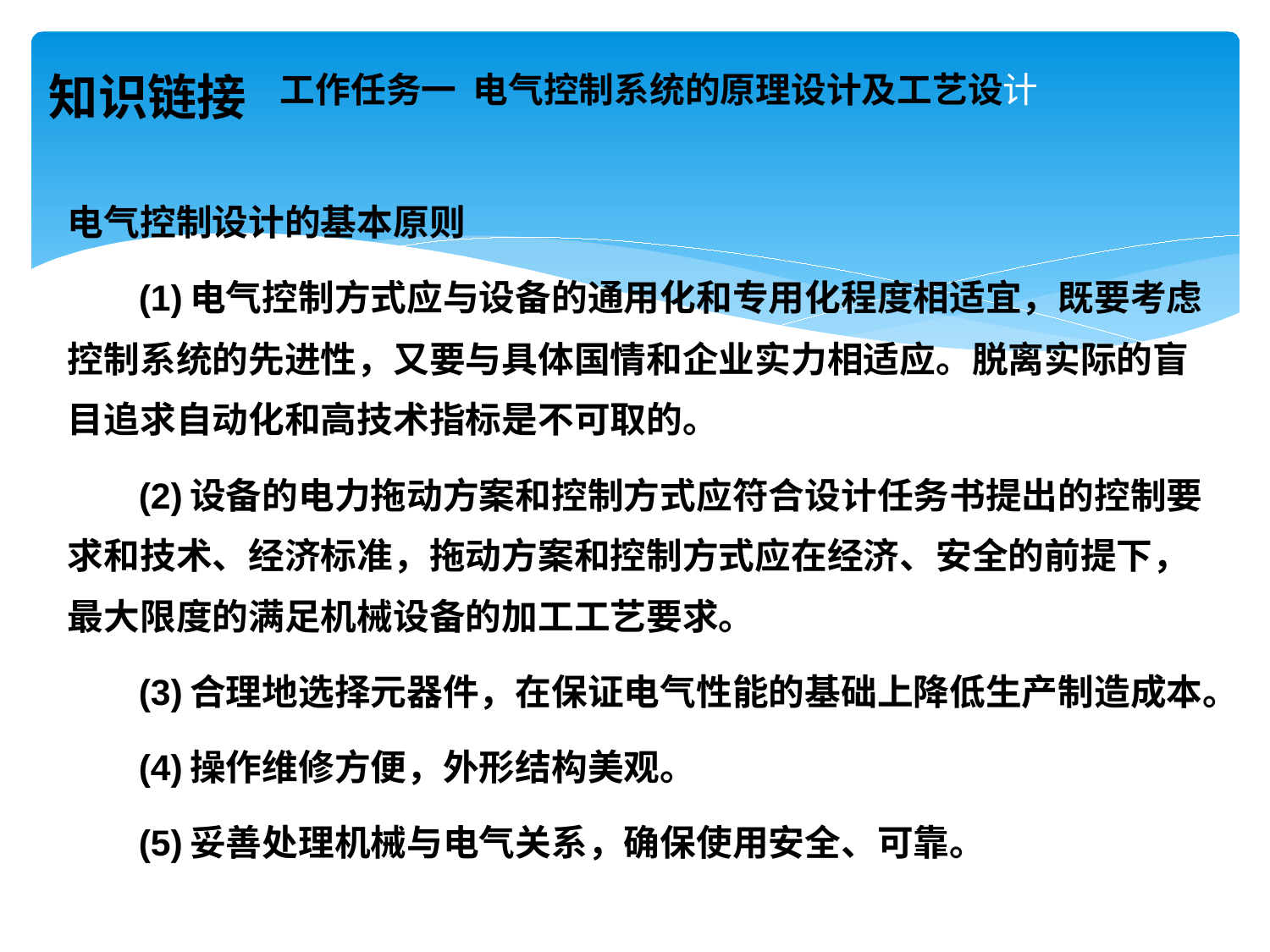

# 工作任务一  电气控制系统的原理设计及工艺设计
知识链接
电气控制设计的基本原则
       (1)电气控制方式应与设备的通用化和专用化程度相适宜，既要考虑控制系统的先进性，又要与具体国情和企业实力相适应。脱离实际的盲目追求自动化和高技术指标是不可取的。
       (2)设备的电力拖动方案和控制方式应符合设计任务书提出的控制要求和技术、经济标准，拖动方案和控制方式应在经济、安全的前提下，最大限度的满足机械设备的加工工艺要求。
       (3)合理地选择元器件，在保证电气性能的基础上降低生产制造成本。
       (4)操作维修方便，外形结构美观。
       (5)妥善处理机械与电气关系，确保使用安全、可靠。